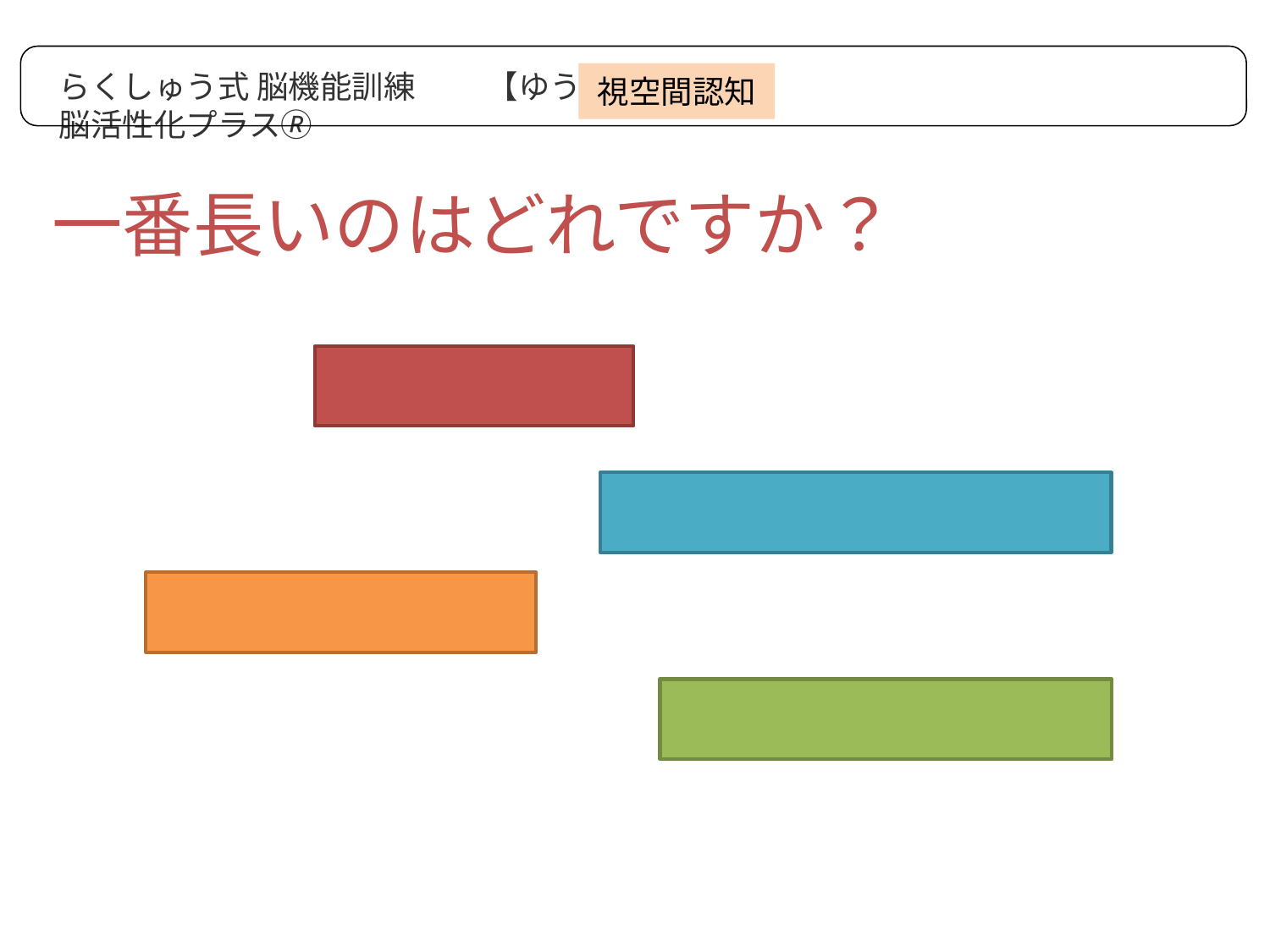

視空間認知
らくしゅう式 脳機能訓練　　 【ゆうゆう】　　　　　　　　　　　　　　　　       脳活性化プラス🄬
# 一番長いのはどれですか？